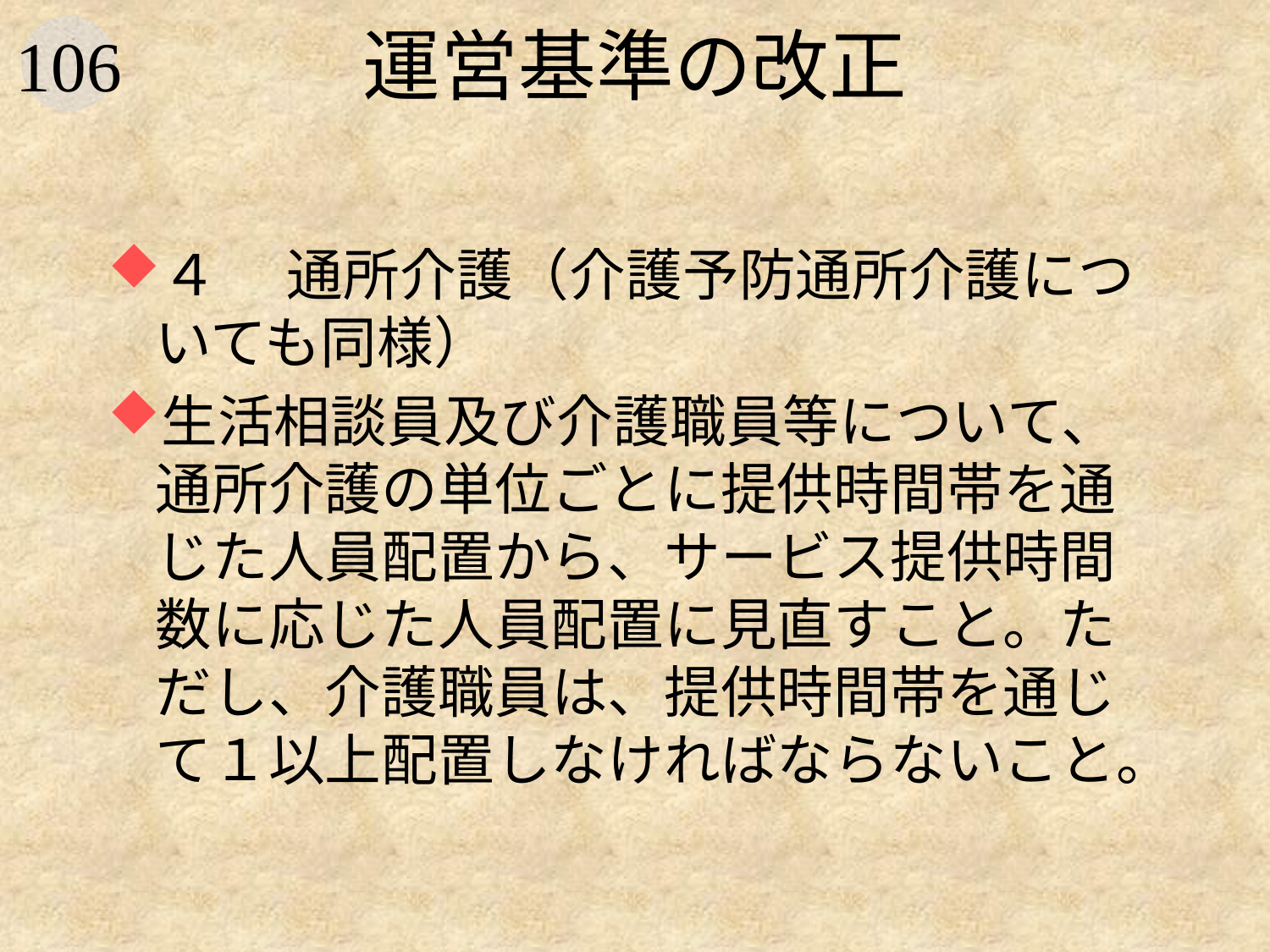

# 運営基準の改正
４ 　通所介護（介護予防通所介護についても同様）
生活相談員及び介護職員等について、通所介護の単位ごとに提供時間帯を通じた人員配置から、サービス提供時間数に応じた人員配置に見直すこと。ただし、介護職員は、提供時間帯を通じて１以上配置しなければならないこと。